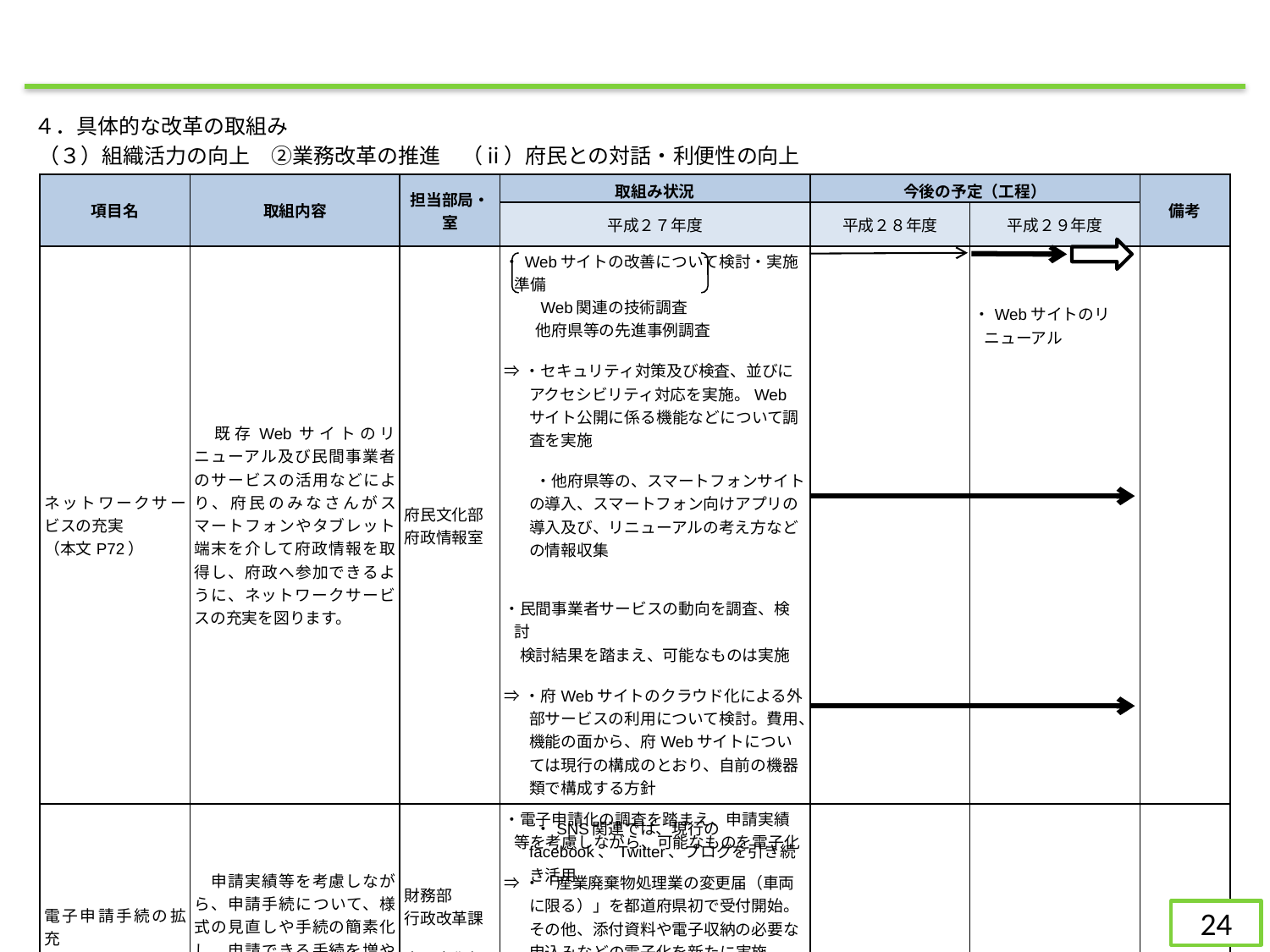

４．具体的な改革の取組み
（３）組織活力の向上　②業務改革の推進　（ⅱ）府民との対話・利便性の向上
| 項目名 | 取組内容 | 担当部局・室 | 取組み状況 | 今後の予定（工程） |  | 備考 |
| --- | --- | --- | --- | --- | --- | --- |
|  |  |  | 平成２７年度 | 平成２８年度 | 平成２９年度 |  |
| ネットワークサービスの充実 （本文P72） | 既存Webサイトのリニューアル及び民間事業者のサービスの活用などにより、府民のみなさんがスマートフォンやタブレット端末を介して府政情報を取得し、府政へ参加できるように、ネットワークサービスの充実を図ります。 | 府民文化部 府政情報室 | ・Webサイトの改善について検討・実施準備 　　Web関連の技術調査 　　他府県等の先進事例調査 ⇒・セキュリティ対策及び検査、並びにアクセシビリティ対応を実施。Webサイト公開に係る機能などについて調査を実施 　　・他府県等の、スマートフォンサイトの導入、スマートフォン向けアプリの導入及び、リニューアルの考え方などの情報収集 ・民間事業者サービスの動向を調査、検討 　検討結果を踏まえ、可能なものは実施   ⇒・府Webサイトのクラウド化による外部サービスの利用について検討。費用、機能の面から、府Webサイトについては現行の構成のとおり、自前の機器類で構成する方針 　　・SNS関連では、現行のfacebook、Twitter、ブログを引き続き活用 |  | ・Webサイトのリニューアル |  |
| 電子申請手続の拡充 （本文P73） | 申請実績等を考慮しながら、申請手続について、様式の見直しや手続の簡素化し、申請できる手続を増やすことにより、府民サービスの向上を図ります。 | 財務部 行政改革課   府民文化部 府政情報室 | ・電子申請化の調査を踏まえ、申請実績等を考慮しながら、可能なものを電子化 ⇒・「産業廃棄物処理業の変更届（車両に限る）」を都道府県初で受付開始。その他、添付資料や電子収納の必要な申込みなどの電子化を新たに実施 　　・教員チャレンジテストの申込では、手続き方法の簡素化の観点から申込み手順の見直しを実施 　　<参考：申込者数> 　　　Ｈ26: 4,292件、Ｈ27: 5,764件 |  |  |  |

24